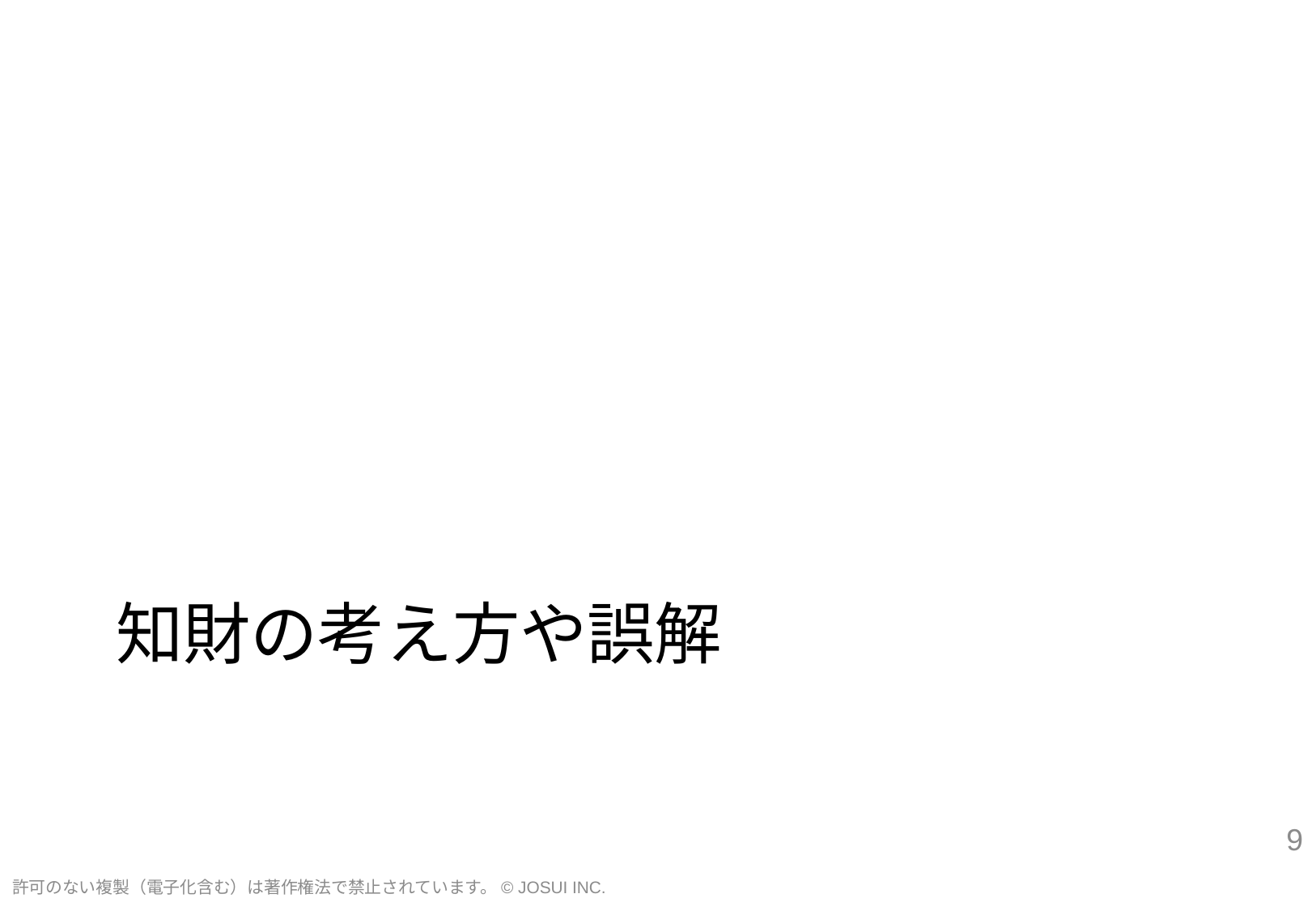

# 知財の考え方や誤解
9
許可のない複製（電子化含む）は著作権法で禁止されています。© JOSUI INC.